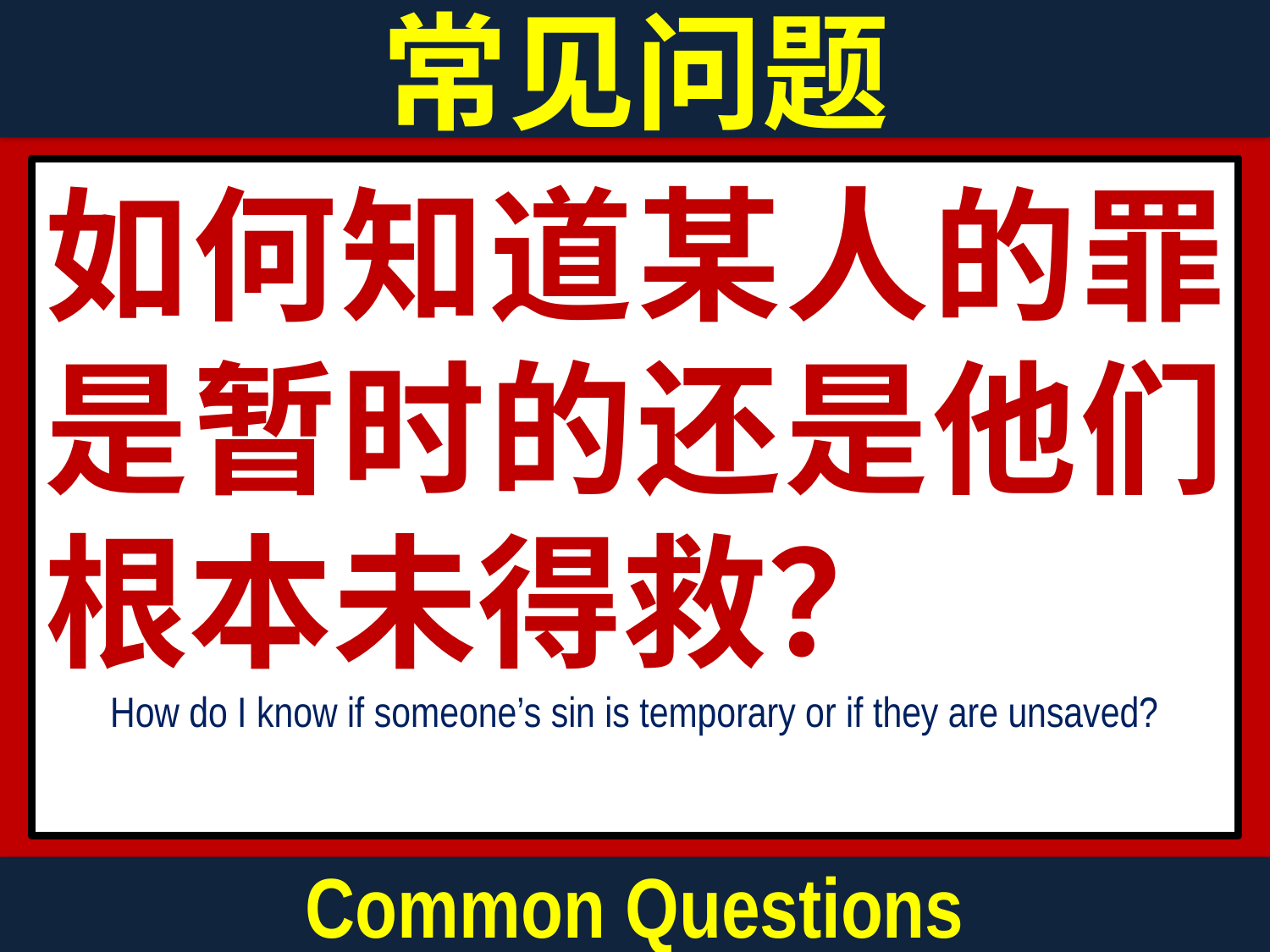

常见问题
如何知道某人的罪是暂时的还是他们根本未得救？
How do I know if someone’s sin is temporary or if they are unsaved?
Common Questions